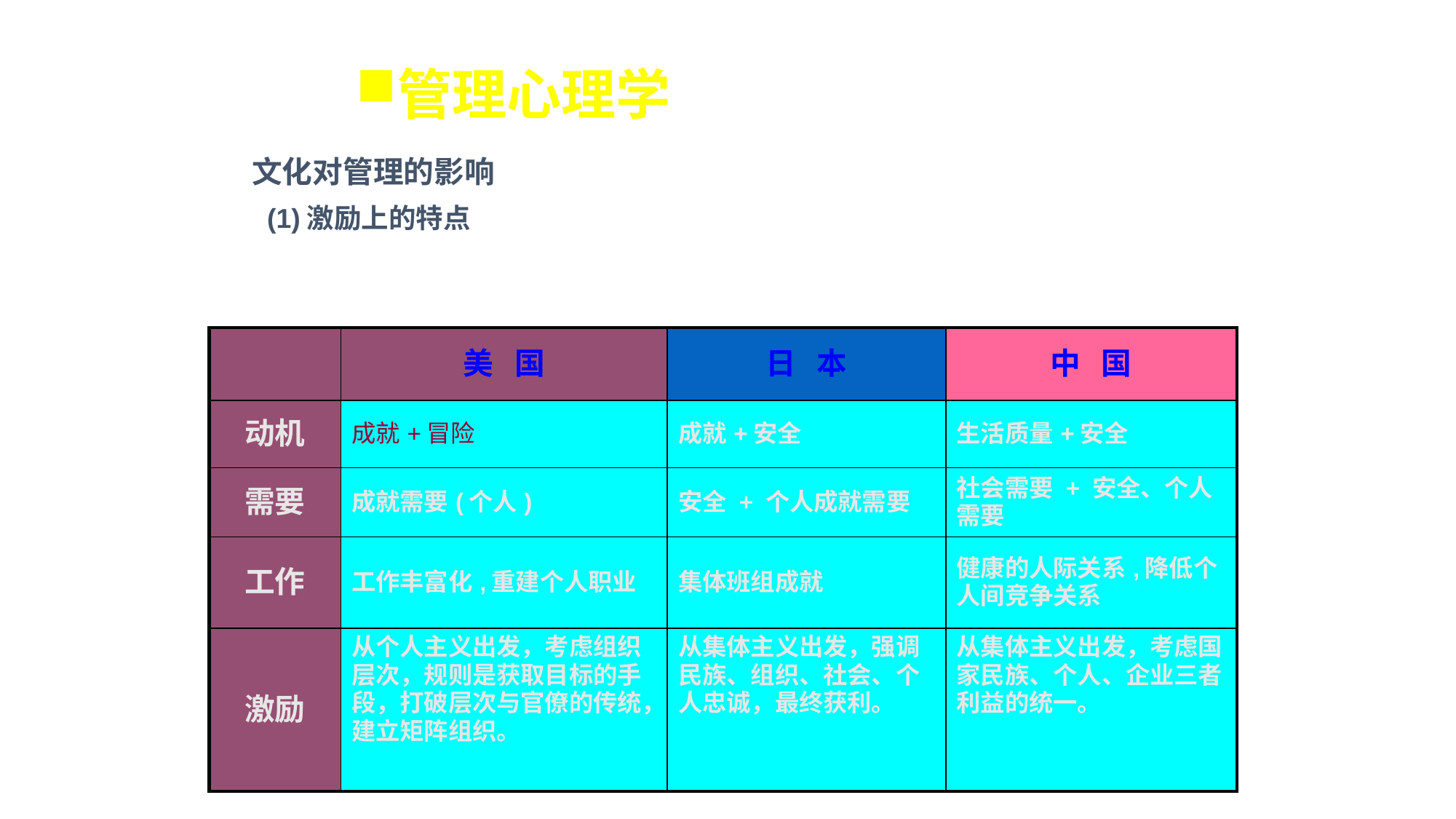

管理心理学
文化对管理的影响
  (1)激励上的特点
|  | 美 国 | 日 本 | 中 国 |
| --- | --- | --- | --- |
| 动机 | 成就+冒险 | 成就+安全 | 生活质量+安全 |
| 需要 | 成就需要(个人) | 安全 + 个人成就需要 | 社会需要 + 安全、个人需要 |
| 工作 | 工作丰富化,重建个人职业 | 集体班组成就 | 健康的人际关系,降低个人间竞争关系 |
| 激励 | 从个人主义出发，考虑组织层次，规则是获取目标的手段，打破层次与官僚的传统，建立矩阵组织。 | 从集体主义出发，强调民族、组织、社会、个人忠诚，最终获利。 | 从集体主义出发，考虑国家民族、个人、企业三者利益的统一。 |